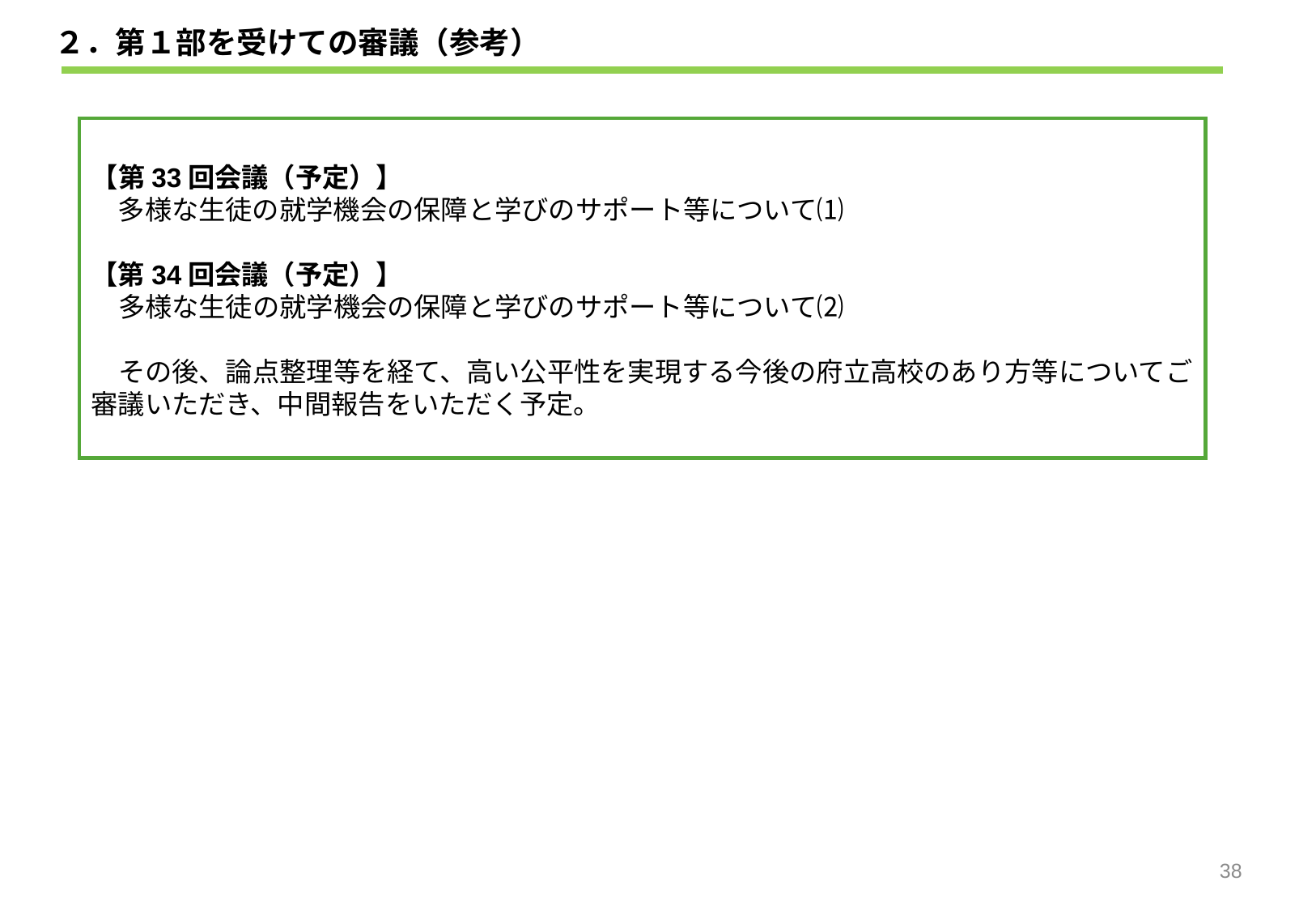

２．第１部を受けての審議（参考）

【第33回会議（予定）】
　多様な生徒の就学機会の保障と学びのサポート等について⑴

【第34回会議（予定）】
　多様な生徒の就学機会の保障と学びのサポート等について⑵

　その後、論点整理等を経て、高い公平性を実現する今後の府立高校のあり方等についてご審議いただき、中間報告をいただく予定。

38